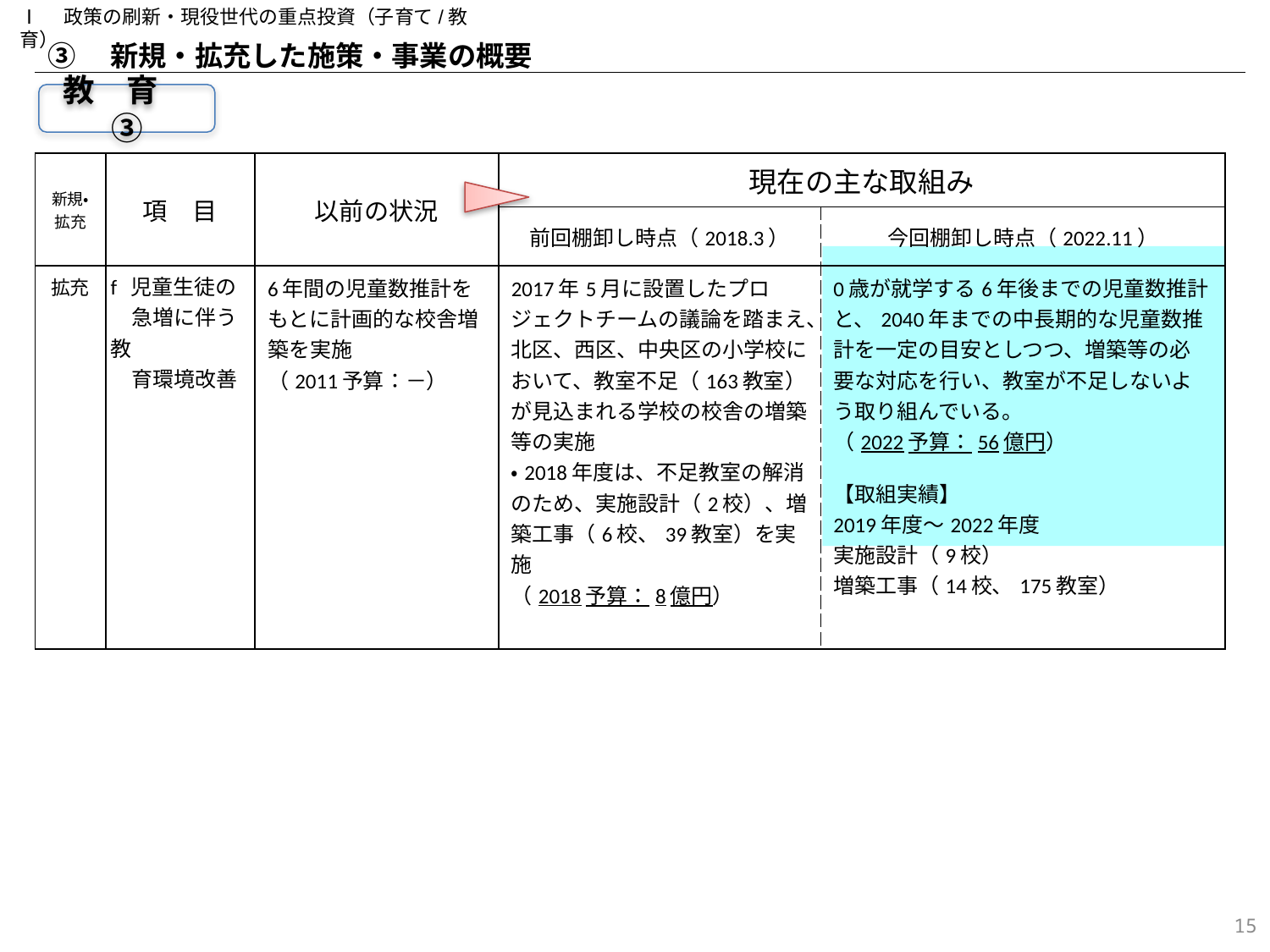

Ⅰ　政策の刷新・現役世代の重点投資（子育て/教育）
③　新規・拡充した施策・事業の概要
教　育　③
| 新規・ 拡充 | 項　目 | 以前の状況 | 現在の主な取組み |  |
| --- | --- | --- | --- | --- |
|  |  |  | 前回棚卸し時点（2018.3） | 今回棚卸し時点（2022.11） |
| 拡充 | f 児童生徒の 　急増に伴う教 　育環境改善 | 6年間の児童数推計をもとに計画的な校舎増築を実施 （2011予算：－） | 2017年5月に設置したプロジェクトチームの議論を踏まえ、北区、西区、中央区の小学校において、教室不足（163教室）が見込まれる学校の校舎の増築等の実施 ・2018年度は、不足教室の解消のため、実施設計（2校）、増築工事（6校、39教室）を実施 （2018予算：8億円） | 0歳が就学する6年後までの児童数推計と、2040年までの中長期的な児童数推計を一定の目安としつつ、増築等の必要な対応を行い、教室が不足しないよう取り組んでいる。 （2022予算：56億円） 【取組実績】 2019年度～2022年度 実施設計（9校） 増築工事（14校、175教室） |

15